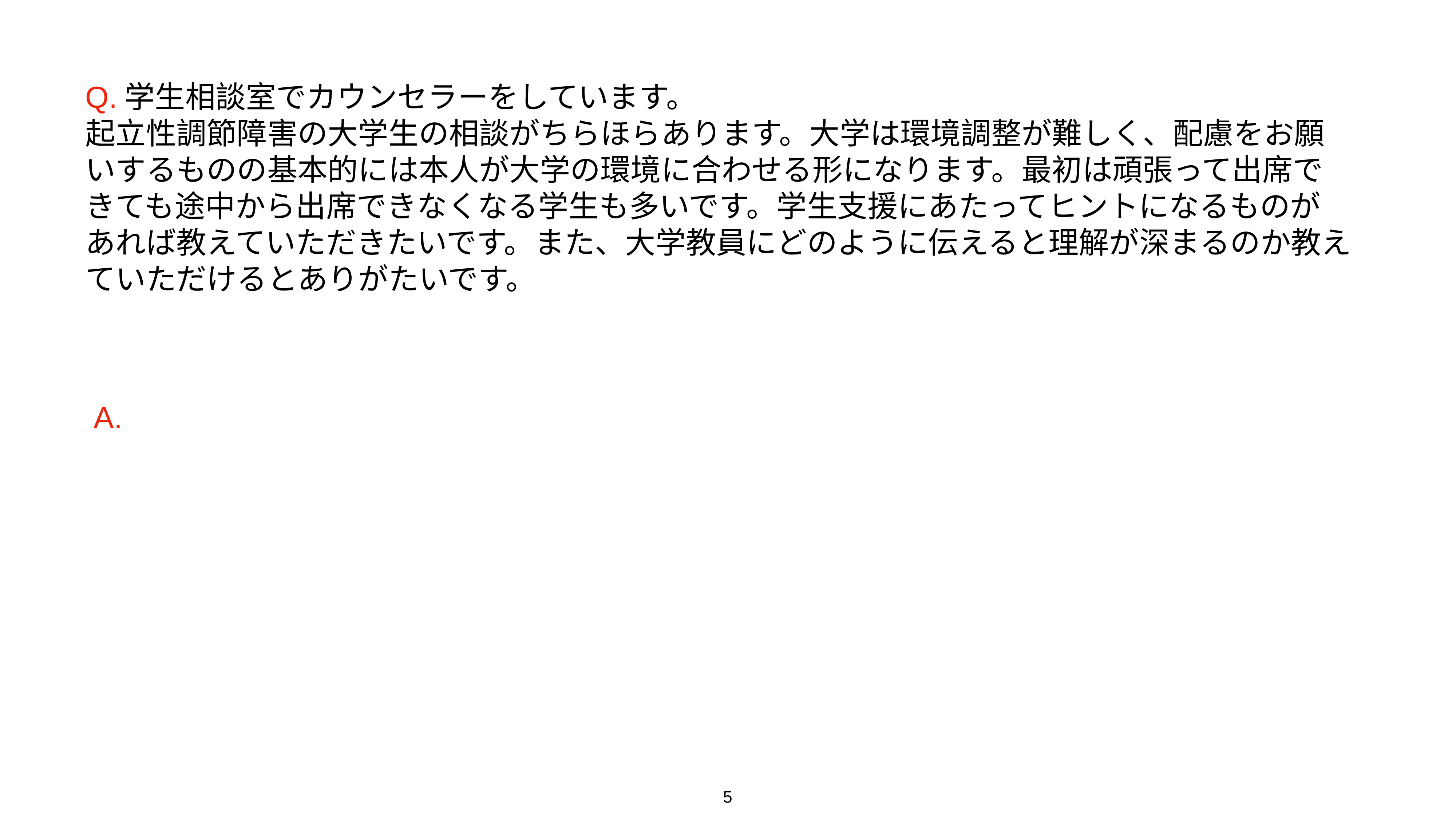

Q.学生相談室でカウンセラーをしています。
起立性調節障害の大学生の相談がちらほらあります。大学は環境調整が難しく、配慮をお願いするものの基本的には本人が大学の環境に合わせる形になります。最初は頑張って出席できても途中から出席できなくなる学生も多いです。学生支援にあたってヒントになるものがあれば教えていただきたいです。また、大学教員にどのように伝えると理解が深まるのか教えていただけるとありがたいです。

 A.
5